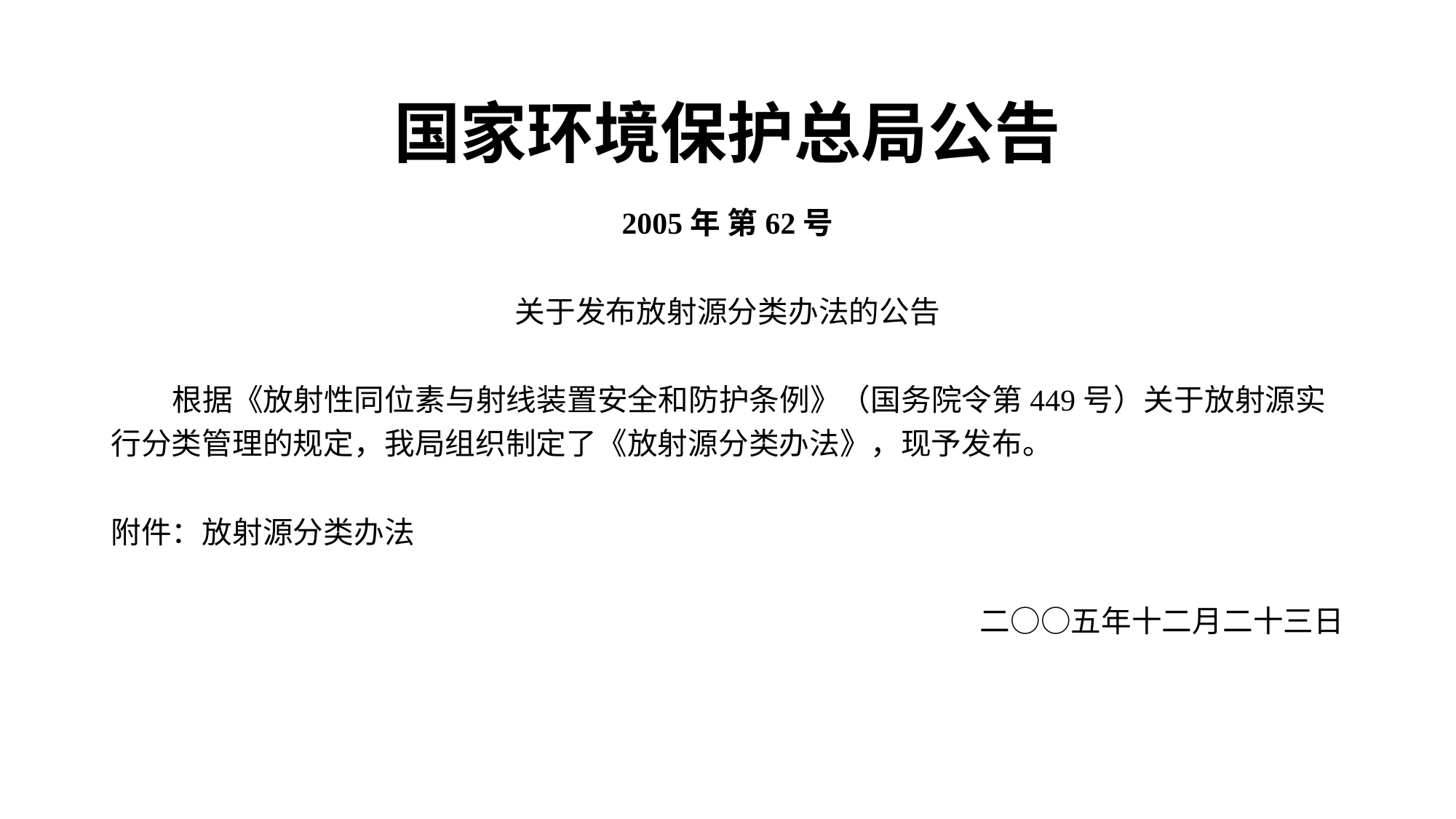

# 国家环境保护总局公告
2005年 第62号

关于发布放射源分类办法的公告

        根据《放射性同位素与射线装置安全和防护条例》（国务院令第449号）关于放射源实行分类管理的规定，我局组织制定了《放射源分类办法》，现予发布。

附件：放射源分类办法

二○○五年十二月二十三日